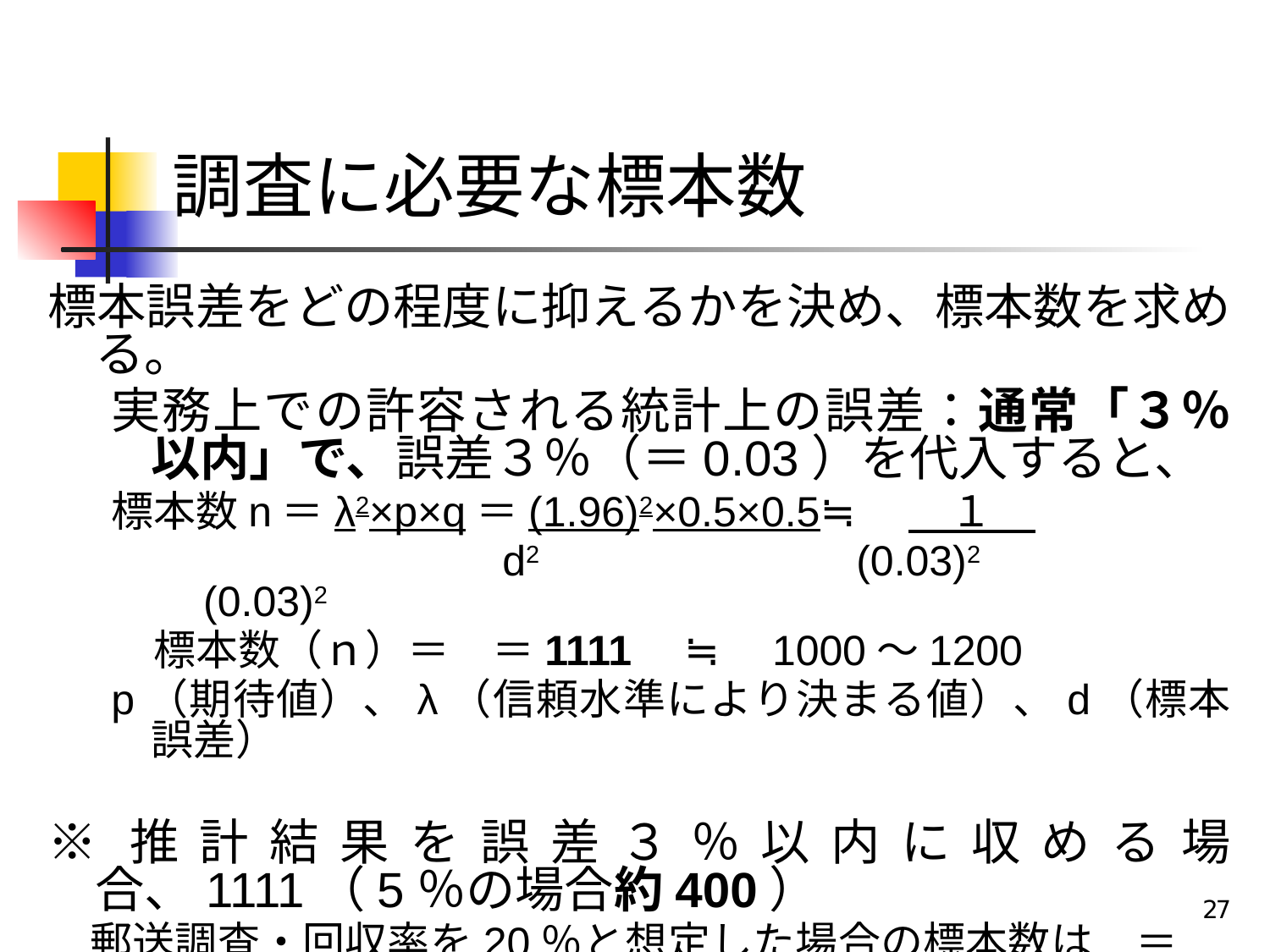

# 調査に必要な標本数
標本誤差をどの程度に抑えるかを決め、標本数を求める。
実務上での許容される統計上の誤差：通常「３％以内」で、誤差３％（＝0.03）を代入すると、
標本数n＝λ2×p×q＝(1.96)2×0.5×0.5≒　　１
　　　　　　　　　d2　　　　　　　(0.03)2　　　　　　(0.03)2
　標本数（ｎ）＝　＝1111　≒　1000～1200
p（期待値）、λ（信頼水準により決まる値）、d（標本誤差）

※推計結果を誤差３％以内に収める場合、1111（5％の場合約400）
　郵送調査・回収率を20％と想定した場合の標本数は　＝　5,555

27